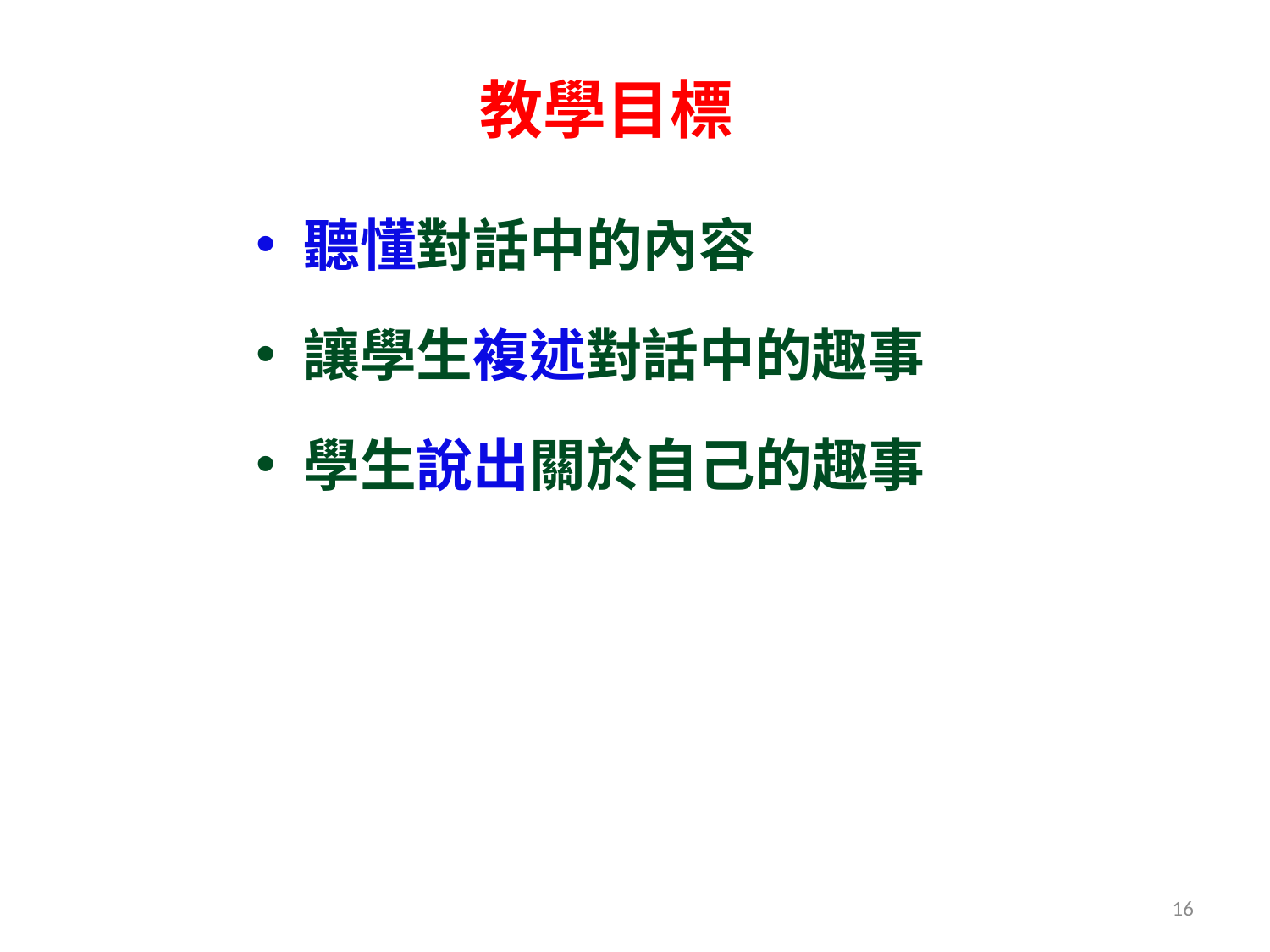

教學目標
聽懂對話中的內容
讓學生複述對話中的趣事
學生說出關於自己的趣事
16